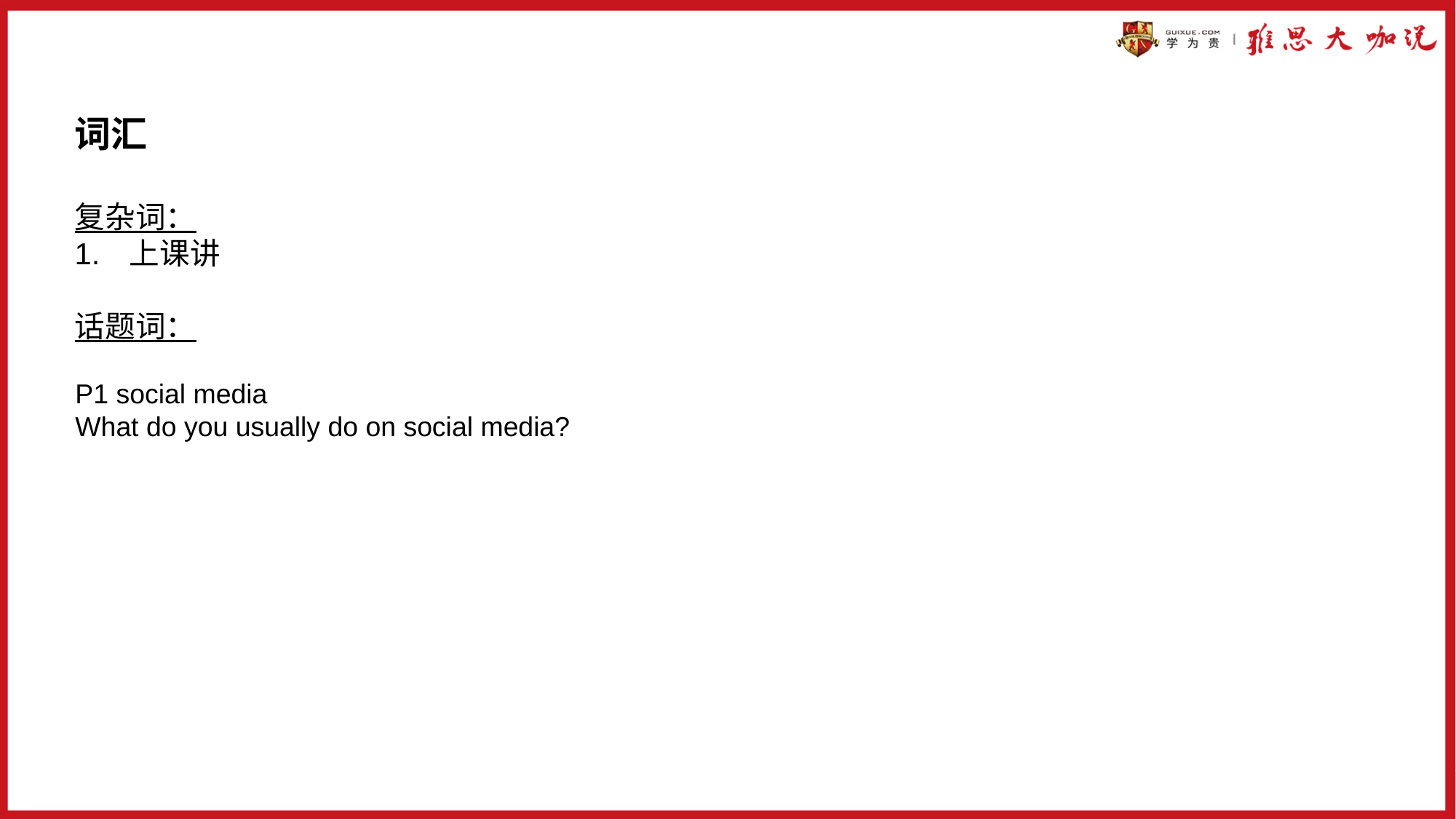

词汇

复杂词：
上课讲

话题词：
P1 social media
What do you usually do on social media?